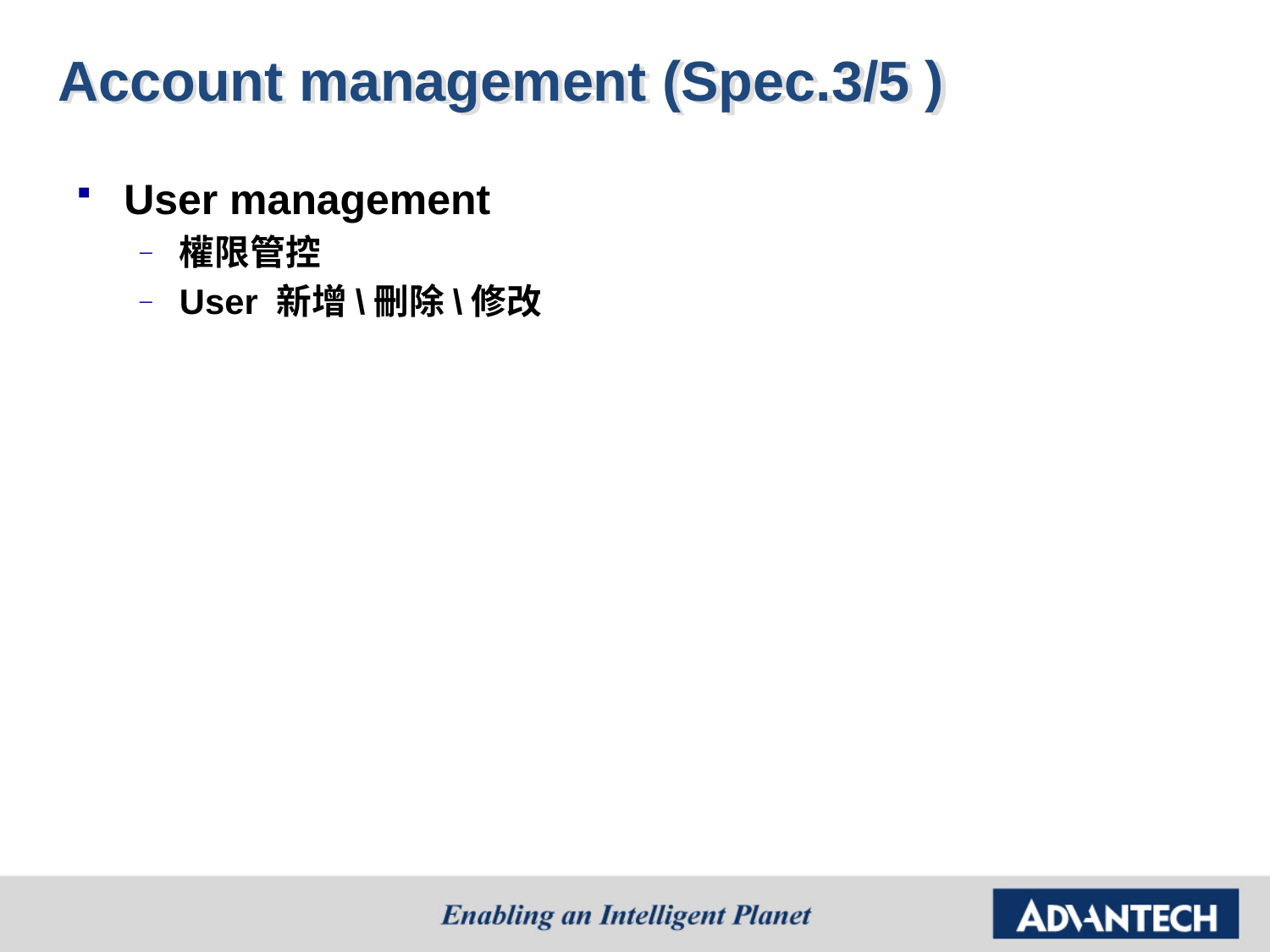

# Account management (Spec.3/5 )
User management
權限管控
User 新增\刪除\修改